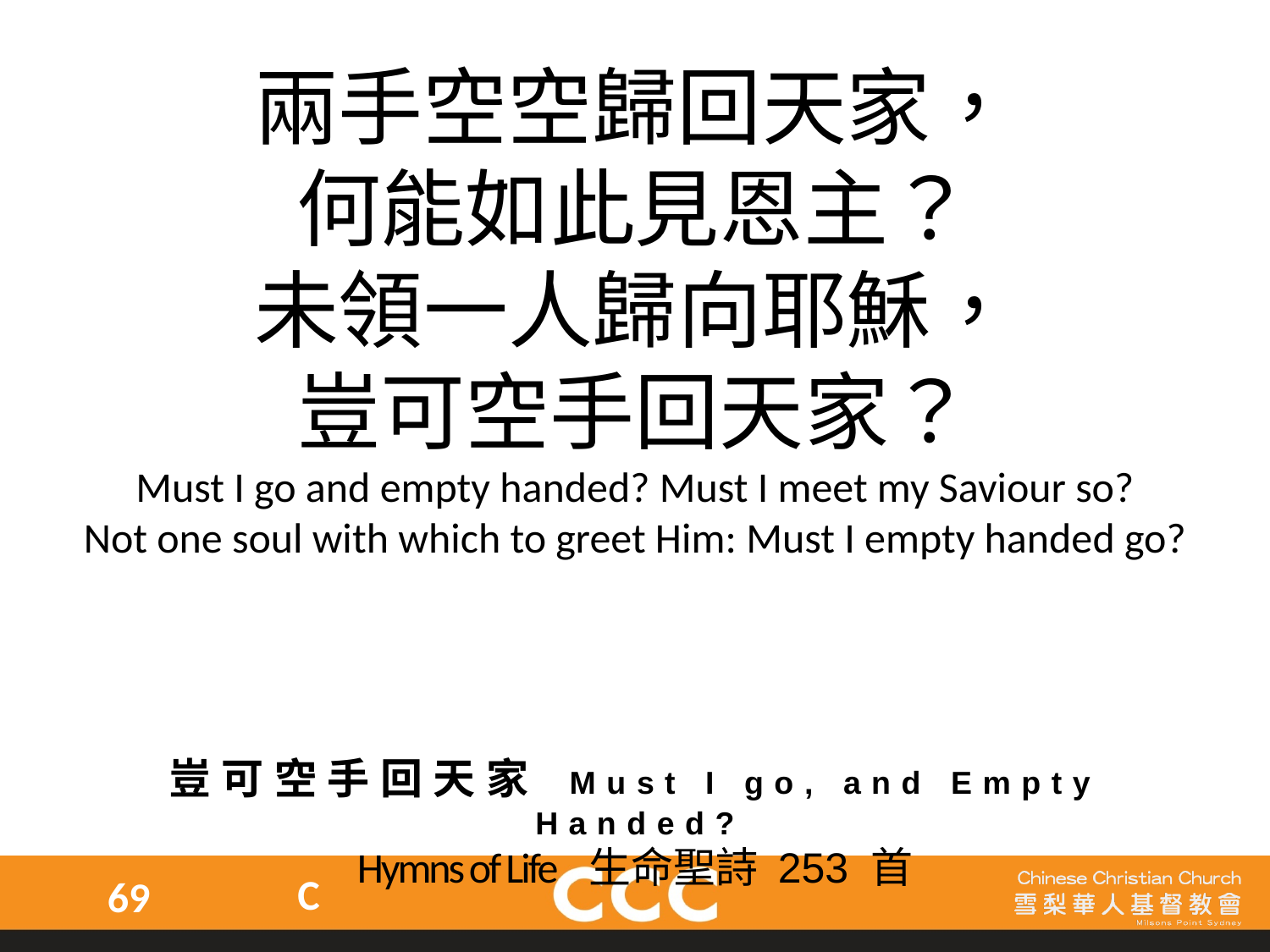

兩手空空歸回天家，
何能如此見恩主？
未領一人歸向耶穌，
豈可空手回天家？
Must I go and empty handed? Must I meet my Saviour so?
Not one soul with which to greet Him: Must I empty handed go?
豈可空手回天家 Must I go, and Empty Handed?
Hymns of Life   生命聖詩 253 首
C
69